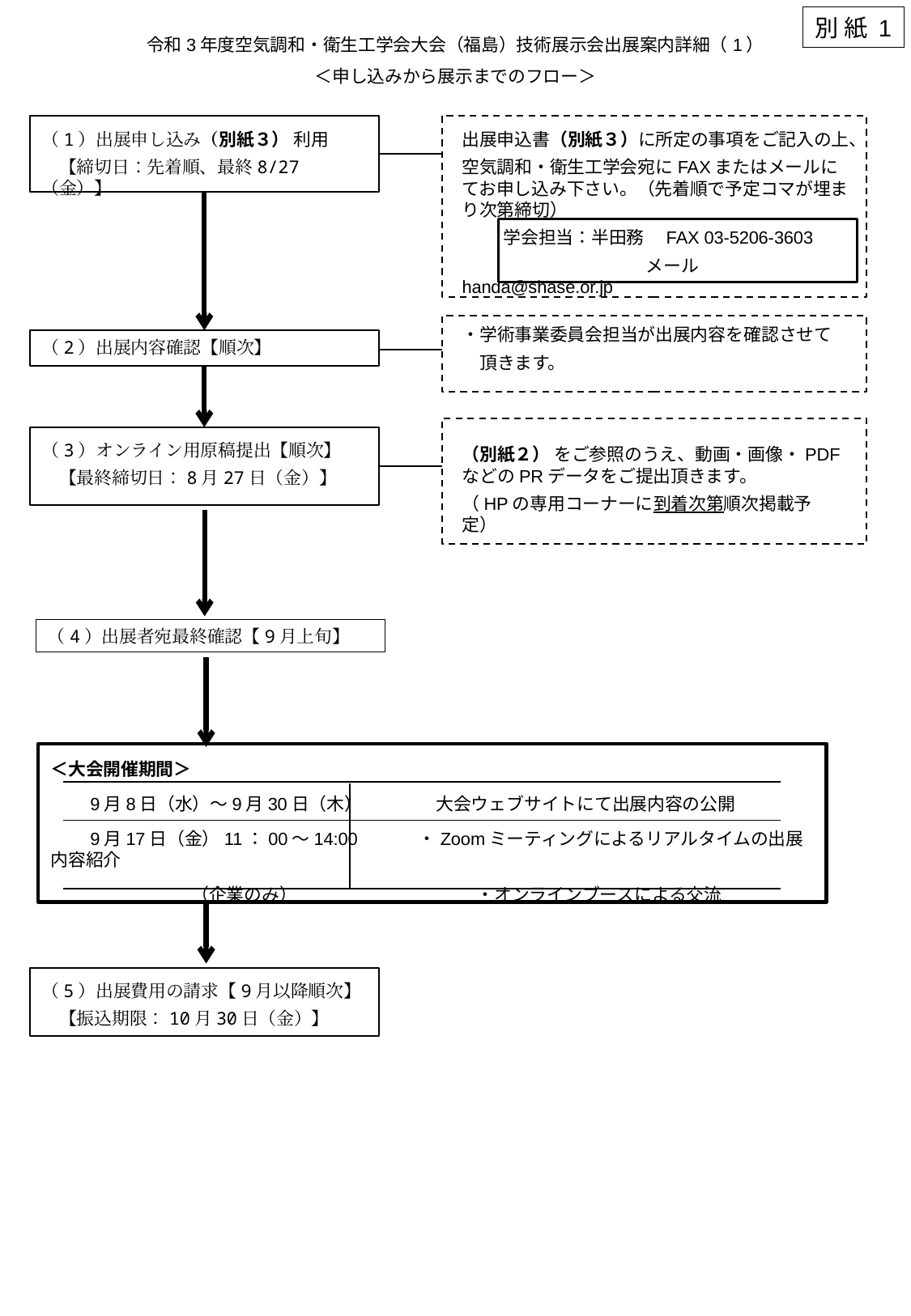

別 紙 1
令和3年度空気調和・衛生工学会大会（福島）技術展示会出展案内詳細（1）
＜申し込みから展示までのフロー＞

（1）出展申し込み（別紙３） 利用
　【締切日：先着順、最終8/27（金）】
出展申込書（別紙３）に所定の事項をご記入の上、
空気調和・衛生工学会宛にFAXまたはメールにてお申し込み下さい。（先着順で予定コマが埋まり次第締切）
学会担当：半田務　FAX 03-5206-3603
　　　　　                         メール handa@shase.or.jp

・学術事業委員会担当が出展内容を確認させて
　頂きます。

（2）出展内容確認【順次】

（3）オンライン用原稿提出【順次】
　【最終締切日：8月27日（金）】
（別紙２） をご参照のうえ、動画・画像・PDFなどのPRデータをご提出頂きます。
（HPの専用コーナーに到着次第順次掲載予定）
（4）出展者宛最終確認【9月上旬】

＜大会開催期間＞
　　9月8日（水）～9月30日（木） 　　　　大会ウェブサイトにて出展内容の公開
　　9月17日（金）11：00～14:00　　　 ・Zoomミーティングによるリアルタイムの出展内容紹介
　　　　　　　　（企業のみ）　 　　　　　　　　　・オンラインブースによる交流

（5）出展費用の請求【9月以降順次】
　【振込期限：10月30日（金）】